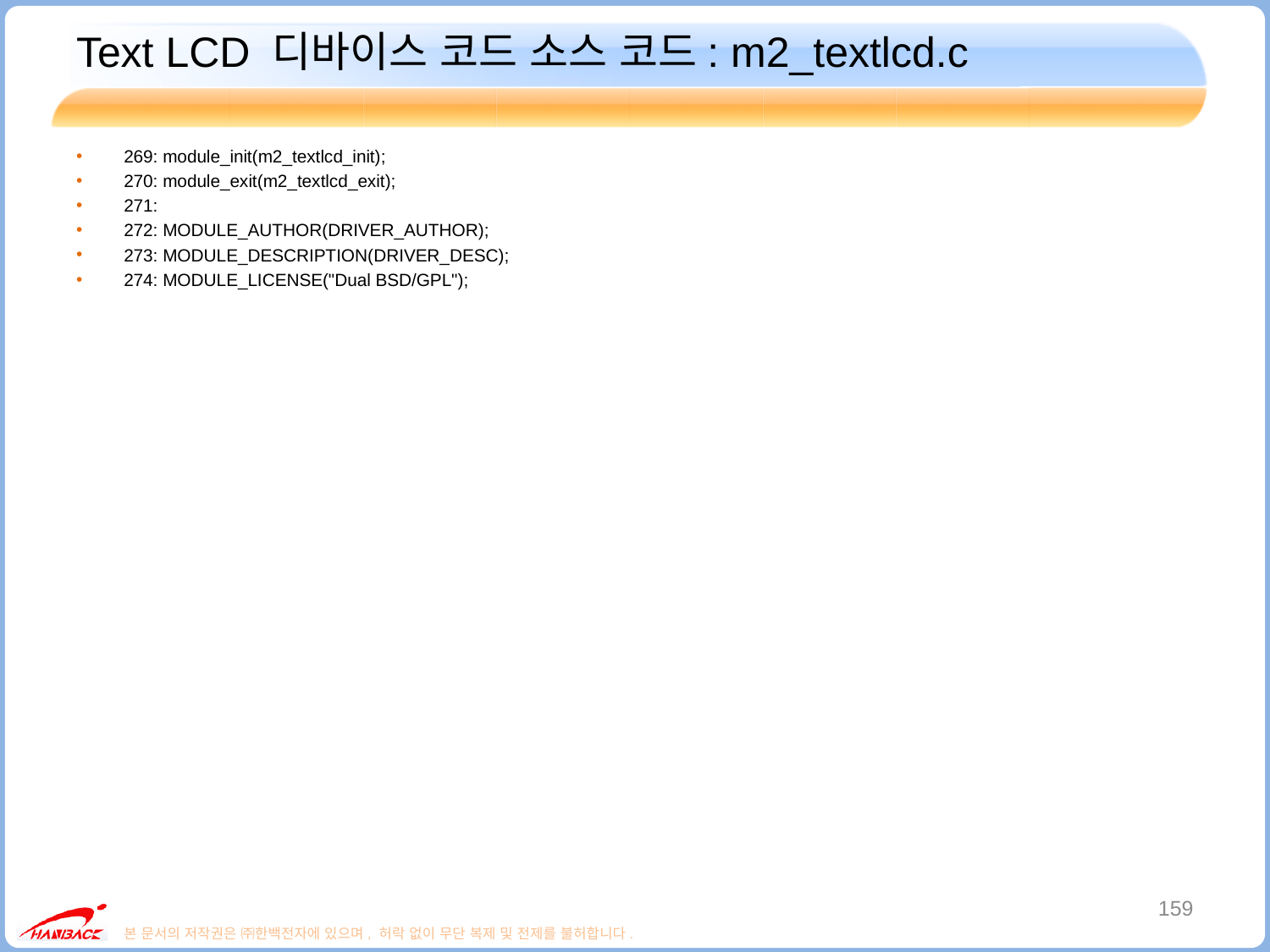

# Text LCD 디바이스 코드 소스 코드: m2_textlcd.c
269: module_init(m2_textlcd_init);
270: module_exit(m2_textlcd_exit);
271:
272: MODULE_AUTHOR(DRIVER_AUTHOR);
273: MODULE_DESCRIPTION(DRIVER_DESC);
274: MODULE_LICENSE("Dual BSD/GPL");
159